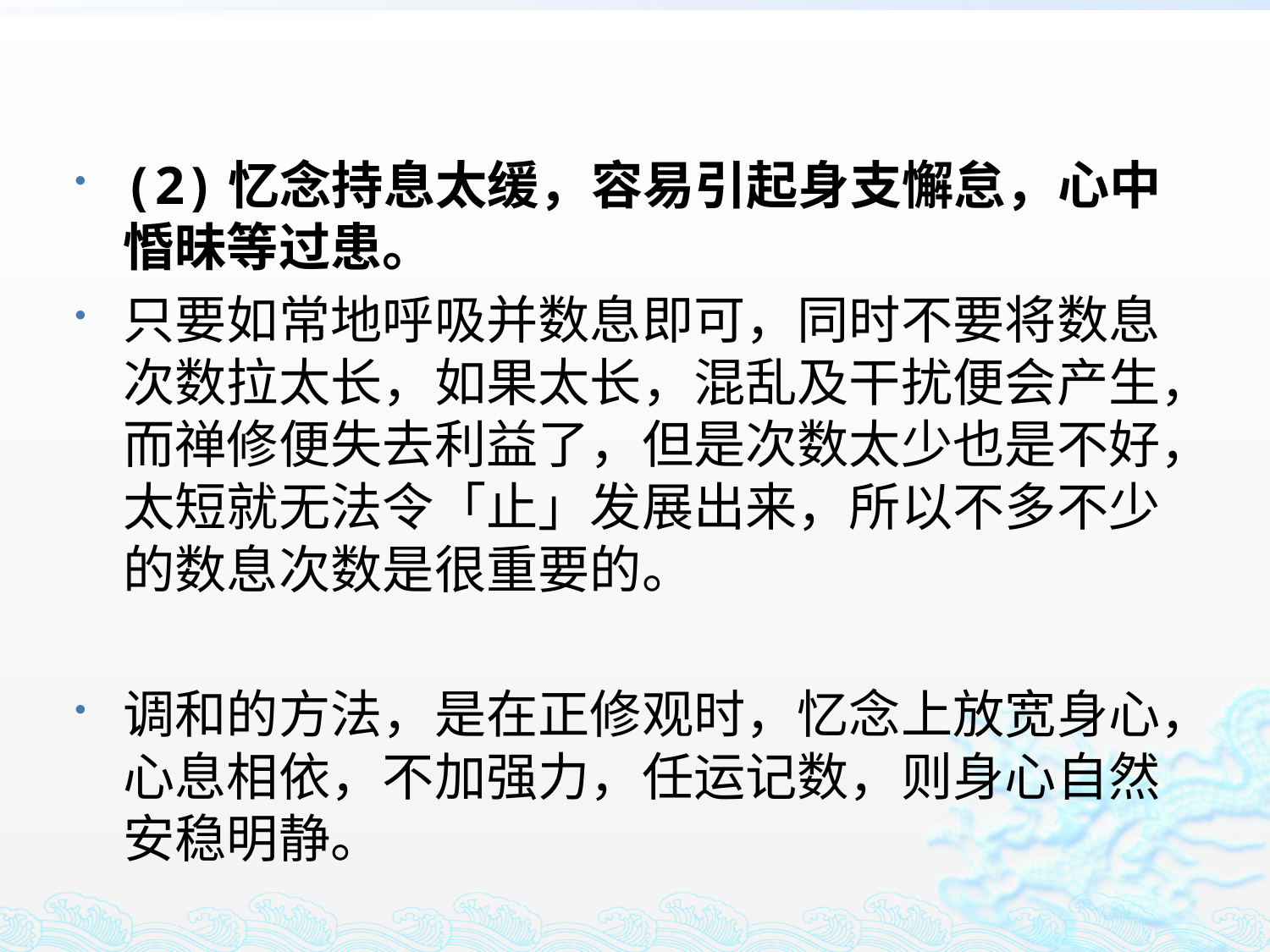

(2)忆念持息太缓，容易引起身支懈怠，心中惛昧等过患。
只要如常地呼吸并数息即可，同时不要将数息次数拉太长，如果太长，混乱及干扰便会产生，而禅修便失去利益了，但是次数太少也是不好，太短就无法令「止」发展出来，所以不多不少的数息次数是很重要的。

调和的方法，是在正修观时，忆念上放宽身心，心息相依，不加强力，任运记数，则身心自然安稳明静。